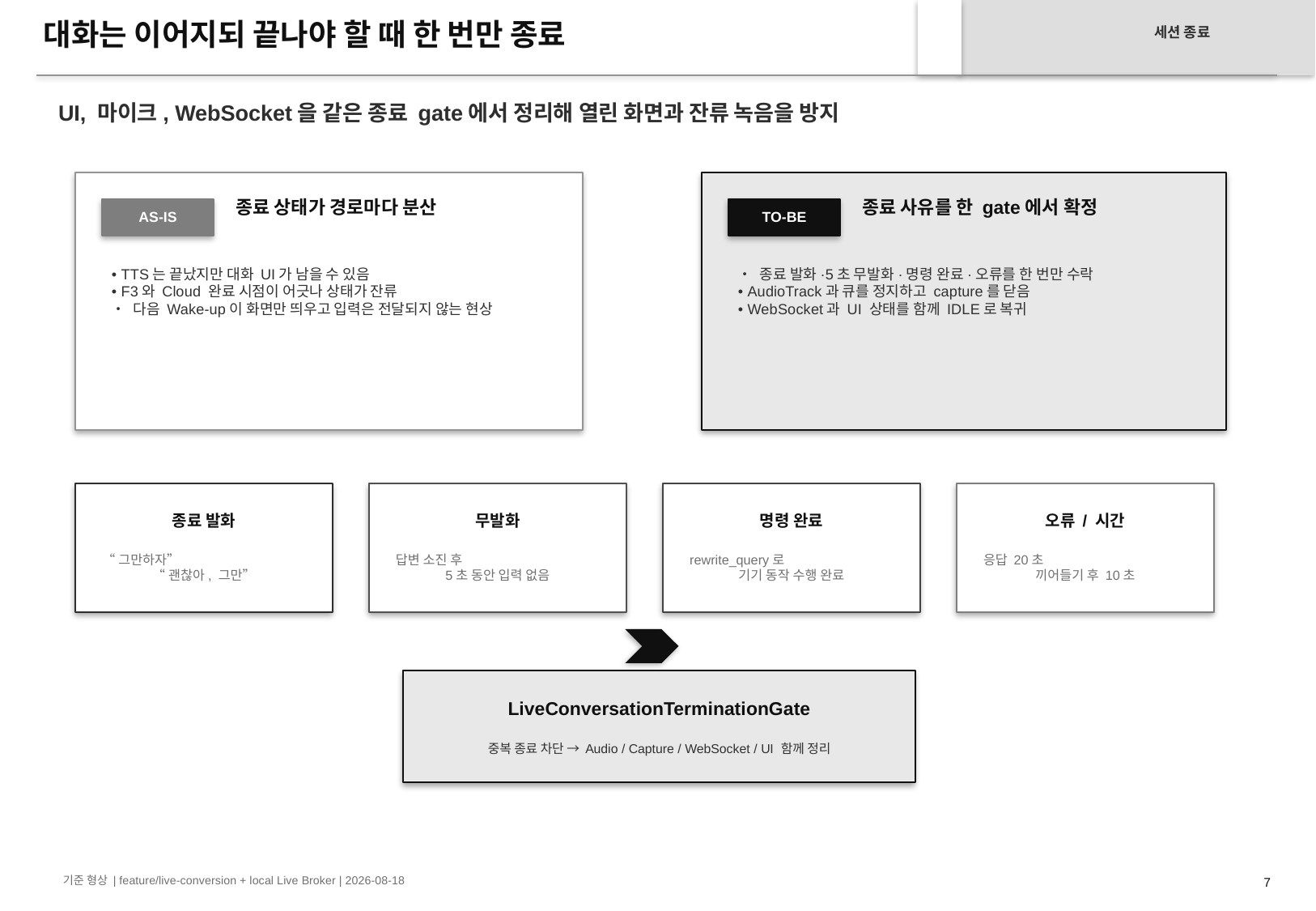

대화는 이어지되 끝나야 할 때 한 번만 종료
세션 종료

UI, 마이크, WebSocket을 같은 종료 gate에서 정리해 열린 화면과 잔류 녹음을 방지

종료 상태가 경로마다 분산
종료 사유를 한 gate에서 확정

AS-IS
TO-BE
• TTS는 끝났지만 대화 UI가 남을 수 있음
• F3와 Cloud 완료 시점이 어긋나 상태가 잔류
• 다음 Wake-up이 화면만 띄우고 입력은 전달되지 않는 현상
• 종료 발화·5초 무발화·명령 완료·오류를 한 번만 수락
• AudioTrack과 큐를 정지하고 capture를 닫음
• WebSocket과 UI 상태를 함께 IDLE로 복귀

종료 발화
무발화
명령 완료
오류 / 시간
“그만하자”
“괜찮아, 그만”
답변 소진 후
5초 동안 입력 없음
rewrite_query로
기기 동작 수행 완료
응답 20초
끼어들기 후 10초

LiveConversationTerminationGate
중복 종료 차단 → Audio / Capture / WebSocket / UI 함께 정리
기준 형상 | feature/live-conversion + local Live Broker | 2026-08-18
7